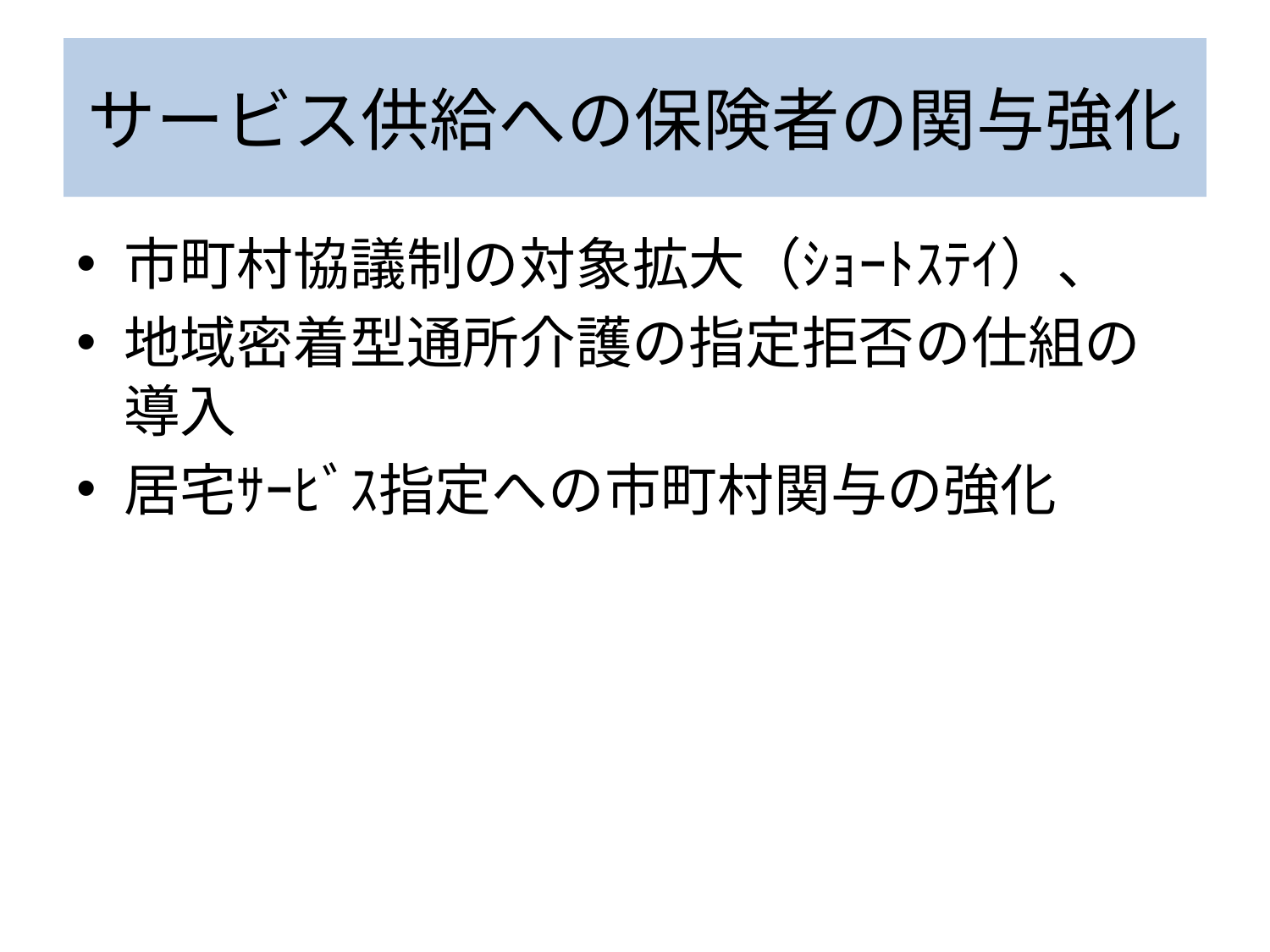

# サービス供給への保険者の関与強化
市町村協議制の対象拡大（ｼｮｰﾄｽﾃｲ）、
地域密着型通所介護の指定拒否の仕組の導入
居宅ｻｰﾋﾞｽ指定への市町村関与の強化